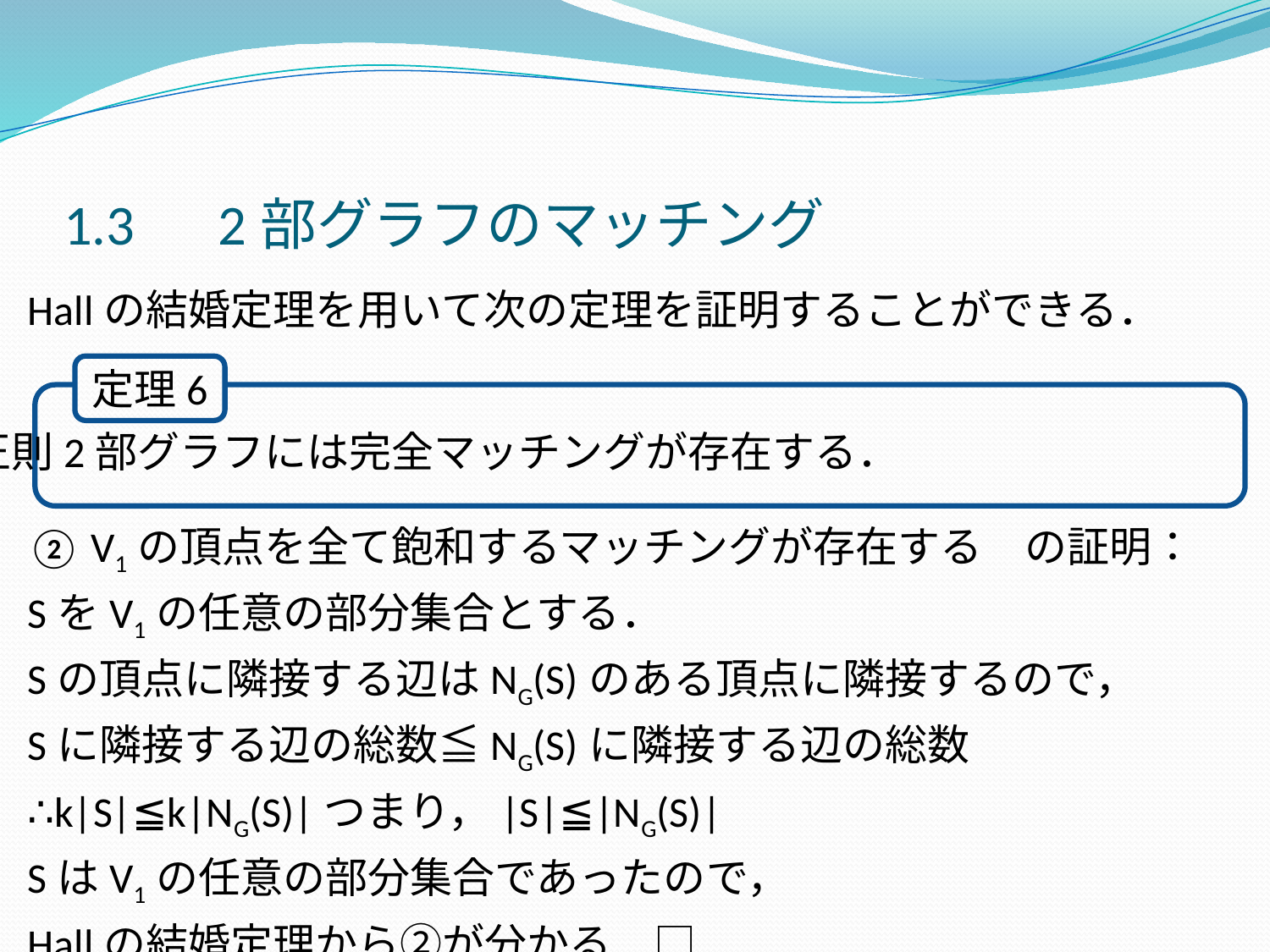

1.3　2部グラフのマッチング
Hallの結婚定理を用いて次の定理を証明することができる．

V1の頂点を全て飽和するマッチングが存在する　の証明：
SをV1の任意の部分集合とする．
Sの頂点に隣接する辺はNG(S)のある頂点に隣接するので，
Sに隣接する辺の総数≦NG(S)に隣接する辺の総数
∴k|S|≦k|NG(S)|つまり，|S|≦|NG(S)|
SはV1の任意の部分集合であったので，
Hallの結婚定理から②が分かる．□
定理6

正則2部グラフには完全マッチングが存在する．